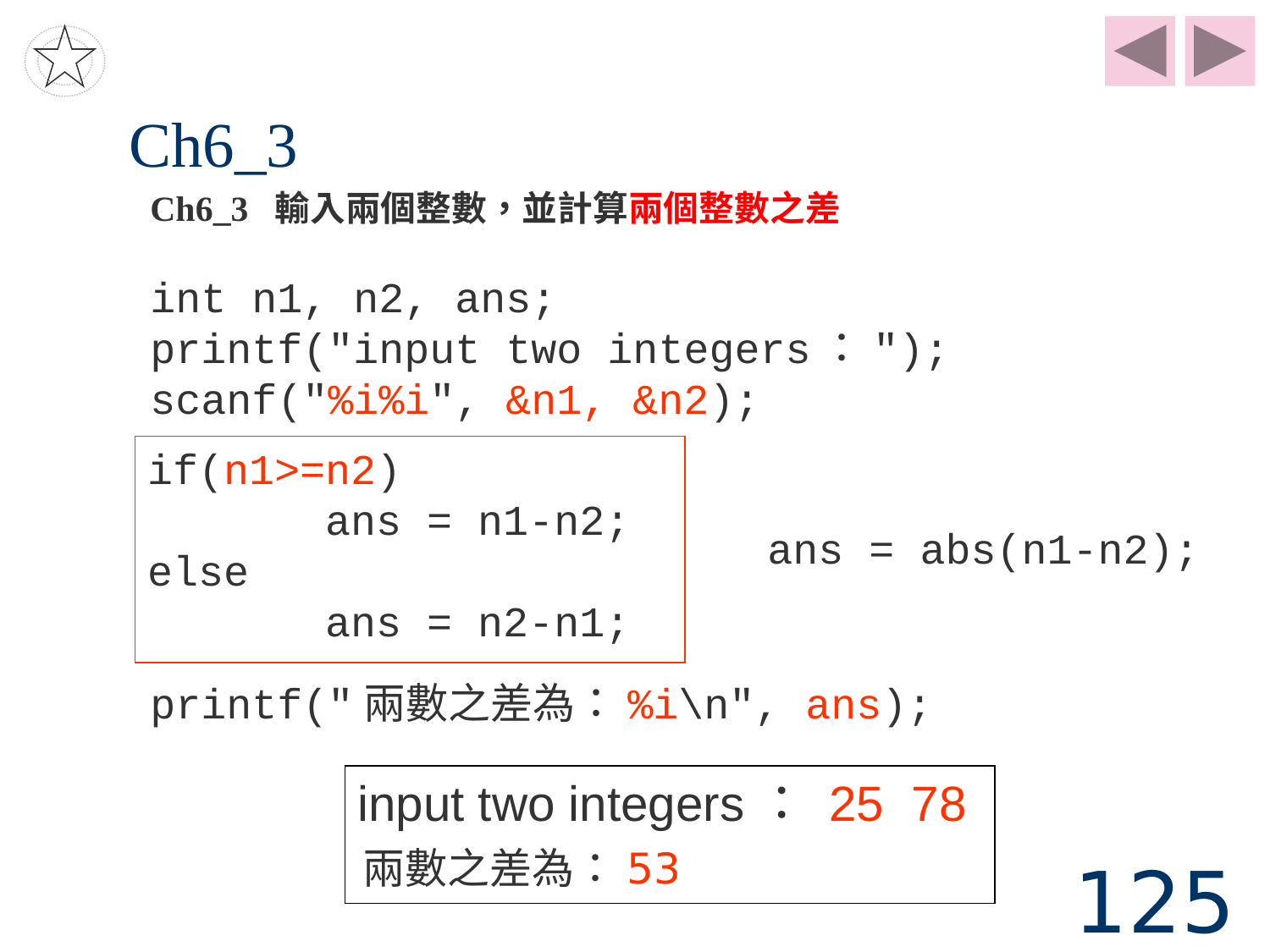

# Ch6_3
Ch6_3  輸入兩個整數，並計算兩個整數之差

int n1, n2, ans;
printf("input two integers：");
scanf("%i%i", &n1, &n2);

printf("兩數之差為：%i\n", ans);
if(n1>=n2)
       ans = n1-n2;
else
       ans = n2-n1;
ans = abs(n1-n2);
input two integers： 25  78

兩數之差為：53
125